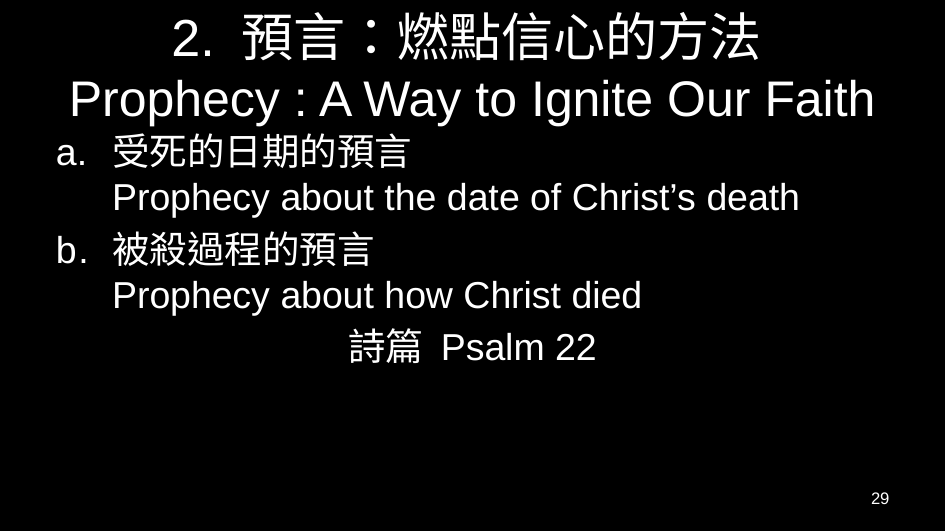

# 2. 預言：燃點信心的方法 Prophecy : A Way to Ignite Our Faith
受死的日期的預言
Prophecy about the date of Christ’s death
被殺過程的預言
Prophecy about how Christ died
詩篇 Psalm 22
29